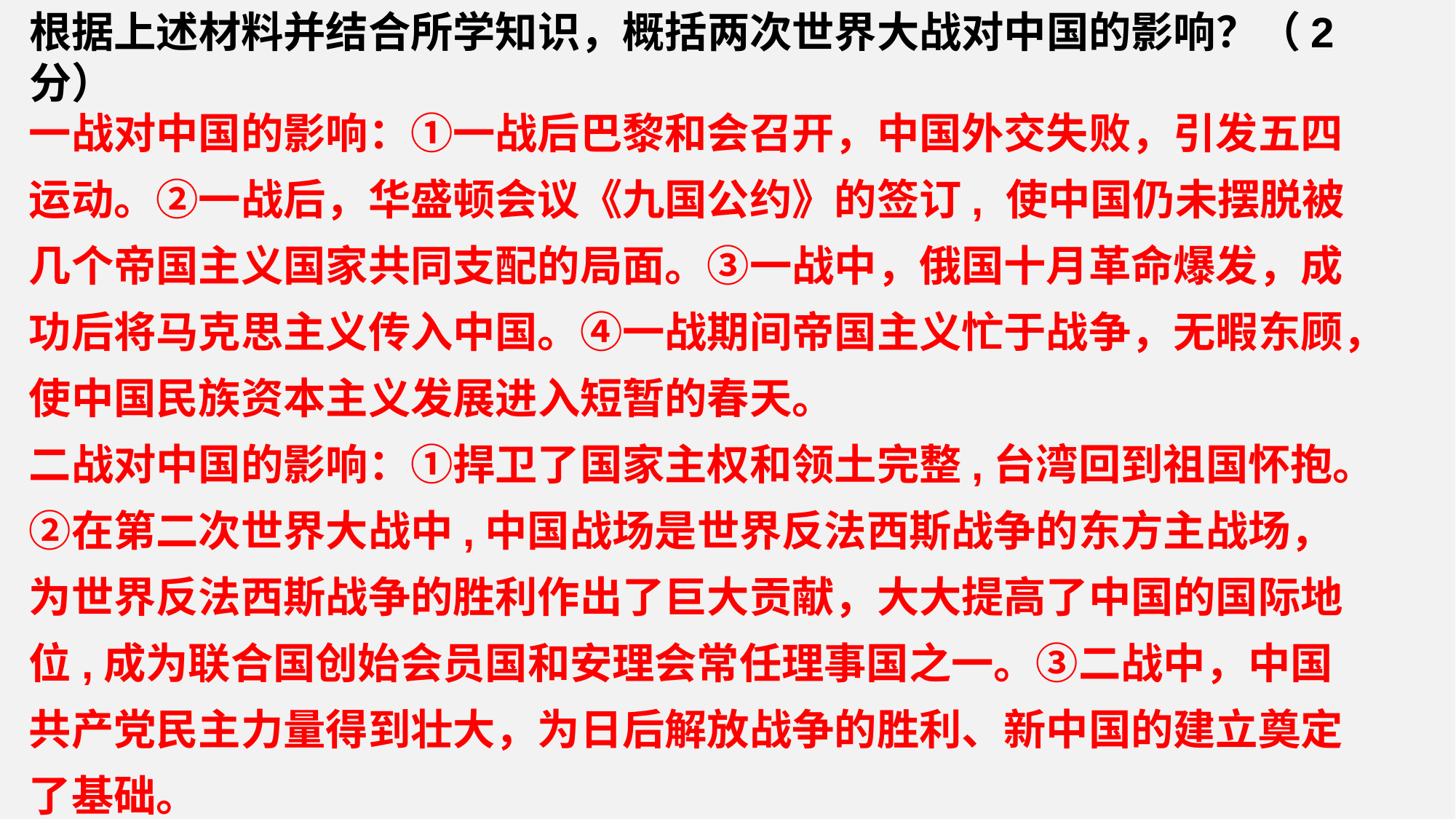

根据上述材料并结合所学知识，概括两次世界大战对中国的影响？（2分）
一战对中国的影响：①一战后巴黎和会召开，中国外交失败，引发五四运动。②一战后，华盛顿会议《九国公约》的签订, 使中国仍未摆脱被几个帝国主义国家共同支配的局面。③一战中，俄国十月革命爆发，成功后将马克思主义传入中国。④一战期间帝国主义忙于战争，无暇东顾，使中国民族资本主义发展进入短暂的春天。
二战对中国的影响：①捍卫了国家主权和领土完整,台湾回到祖国怀抱。②在第二次世界大战中,中国战场是世界反法西斯战争的东方主战场，为世界反法西斯战争的胜利作出了巨大贡献，大大提高了中国的国际地位,成为联合国创始会员国和安理会常任理事国之一。③二战中，中国共产党民主力量得到壮大，为日后解放战争的胜利、新中国的建立奠定了基础。